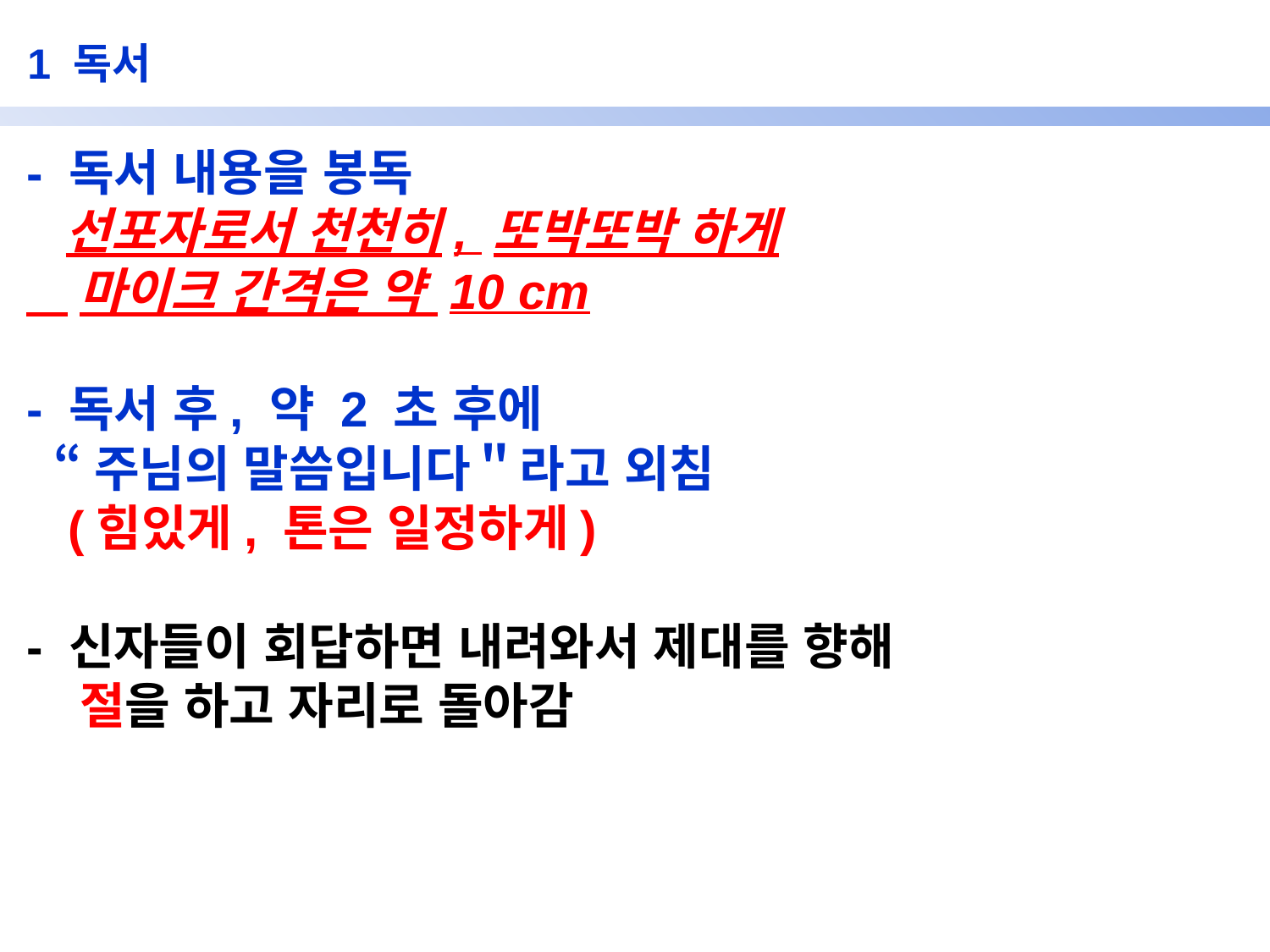

1 독서

- 독서 내용을 봉독
  선포자로서 천천히, 또박또박 하게
   마이크 간격은 약 10 cm

- 독서 후, 약 2 초 후에
  “주님의 말씀입니다＂라고 외침
   (힘있게, 톤은 일정하게)

- 신자들이 회답하면 내려와서 제대를 향해
   절을 하고 자리로 돌아감